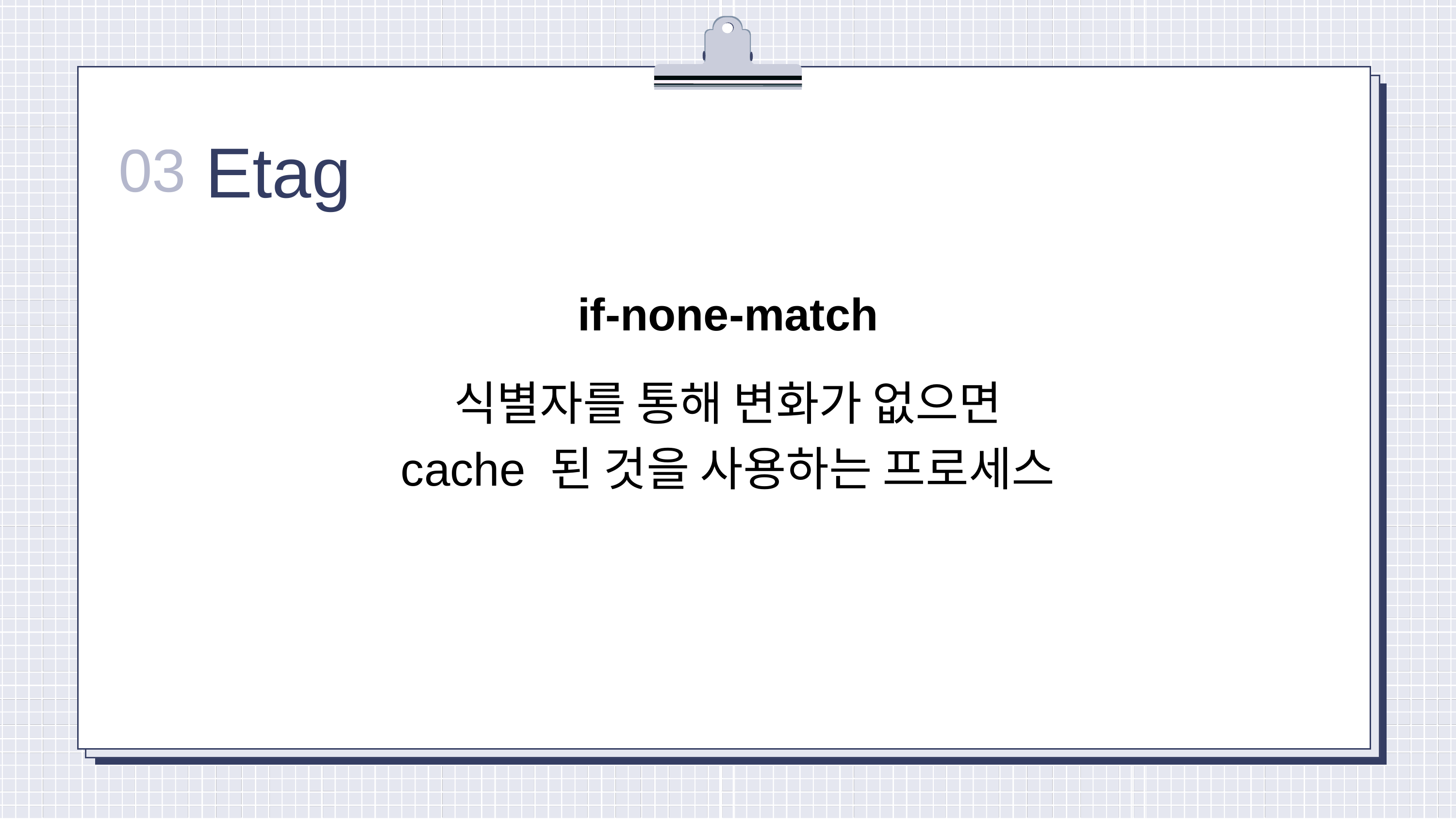

Etag
03
if-none-match
식별자를 통해 변화가 없으면 cache 된 것을 사용하는 프로세스